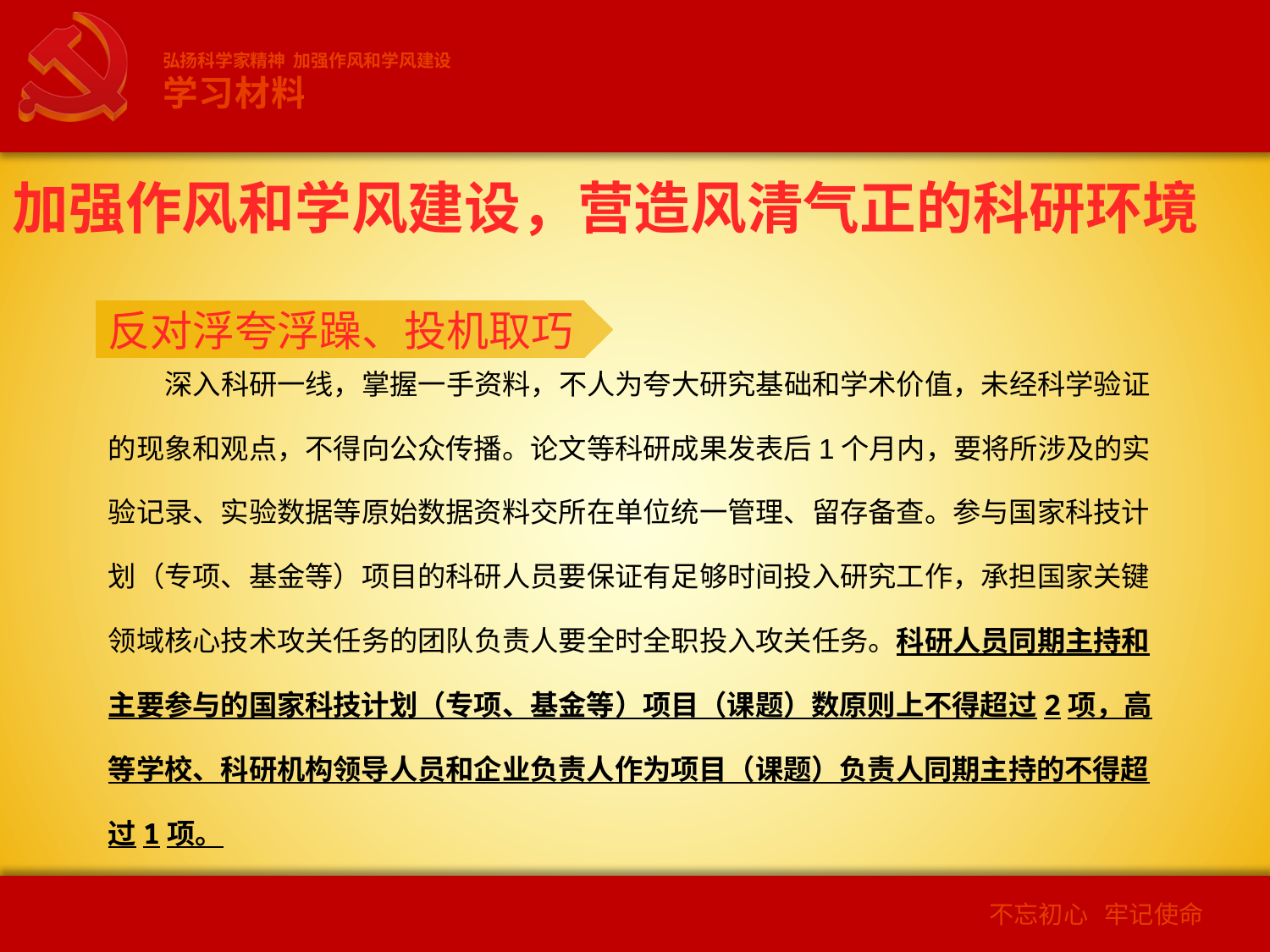

弘扬科学家精神  加强作风和学风建设
学习材料

加强作风和学风建设，营造风清气正的科研环境
反对浮夸浮躁、投机取巧
深入科研一线，掌握一手资料，不人为夸大研究基础和学术价值，未经科学验证的现象和观点，不得向公众传播。论文等科研成果发表后1个月内，要将所涉及的实验记录、实验数据等原始数据资料交所在单位统一管理、留存备查。参与国家科技计划（专项、基金等）项目的科研人员要保证有足够时间投入研究工作，承担国家关键领域核心技术攻关任务的团队负责人要全时全职投入攻关任务。科研人员同期主持和主要参与的国家科技计划（专项、基金等）项目（课题）数原则上不得超过2项，高等学校、科研机构领导人员和企业负责人作为项目（课题）负责人同期主持的不得超过1项。

2
不忘初心   牢记使命